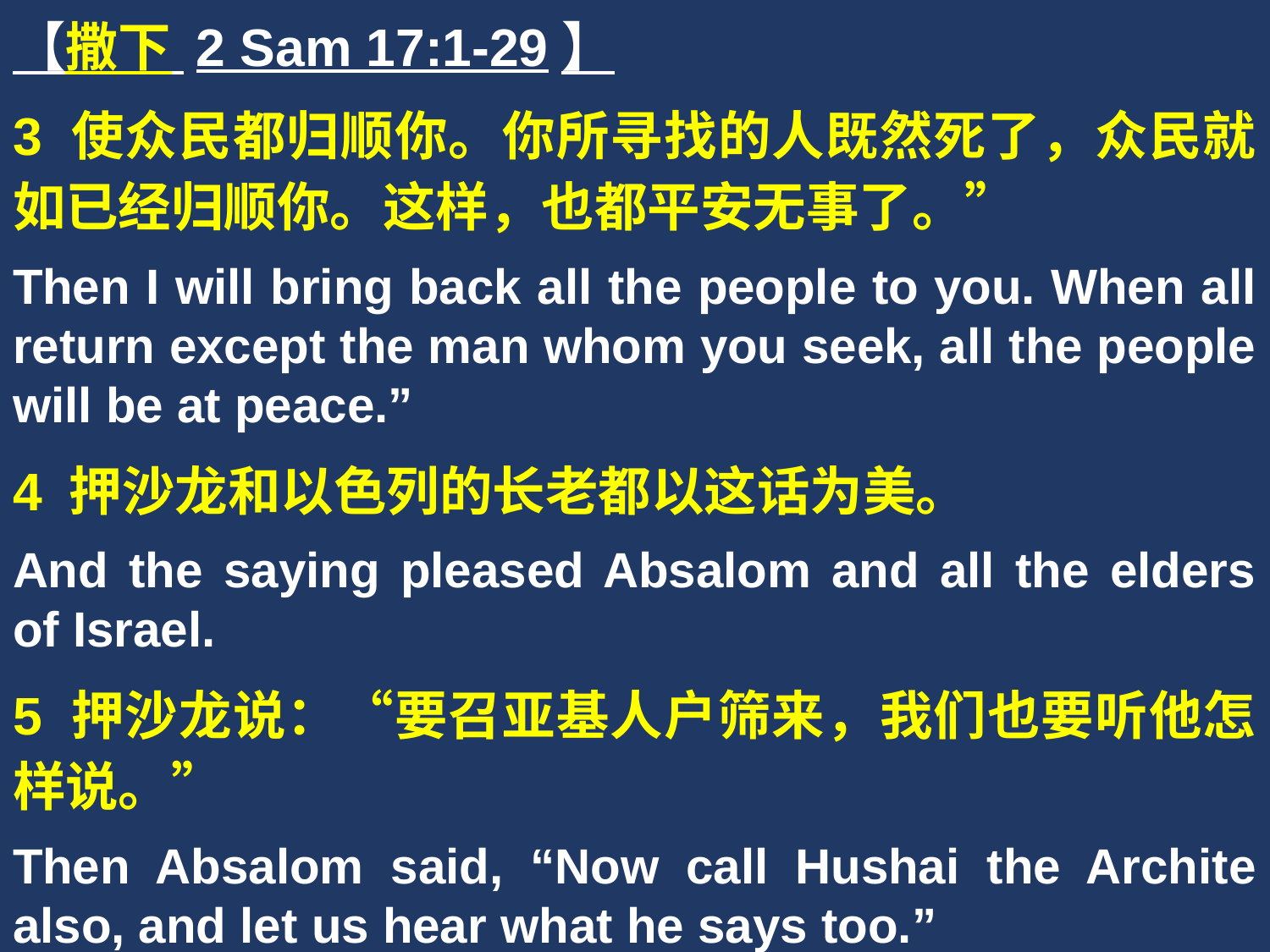

【撒下 2 Sam 17:1-29】
3 使众民都归顺你。你所寻找的人既然死了，众民就如已经归顺你。这样，也都平安无事了。”
Then I will bring back all the people to you. When all return except the man whom you seek, all the people will be at peace.”
4 押沙龙和以色列的长老都以这话为美。
And the saying pleased Absalom and all the elders of Israel.
5 押沙龙说：“要召亚基人户筛来，我们也要听他怎样说。”
Then Absalom said, “Now call Hushai the Archite also, and let us hear what he says too.”